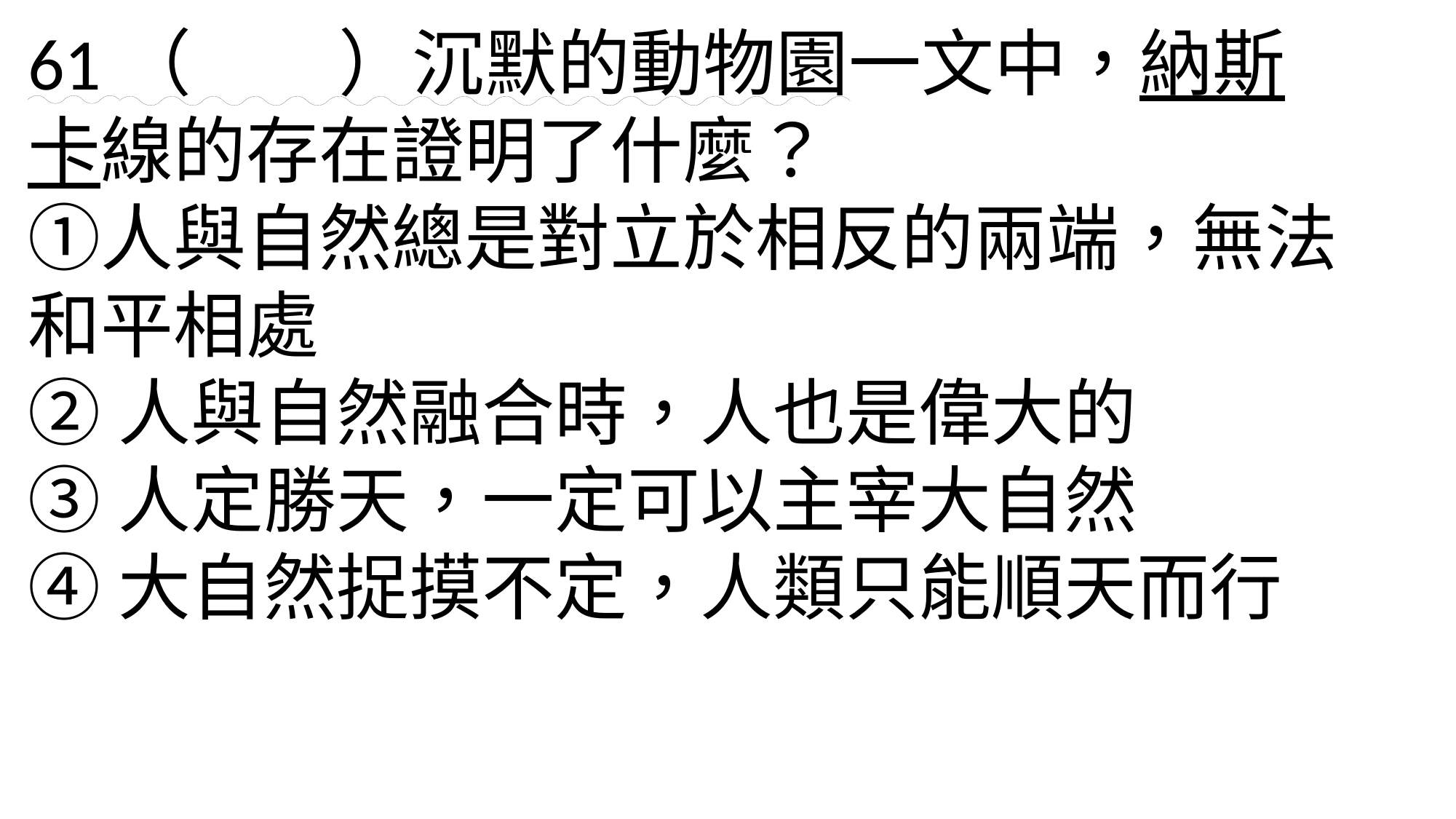

61（         ）沉默的動物園一文中，納斯卡線的存在證明了什麼？　
①人與自然總是對立於相反的兩端，無法和平相處
②人與自然融合時，人也是偉大的
③人定勝天，一定可以主宰大自然
④大自然捉摸不定，人類只能順天而行